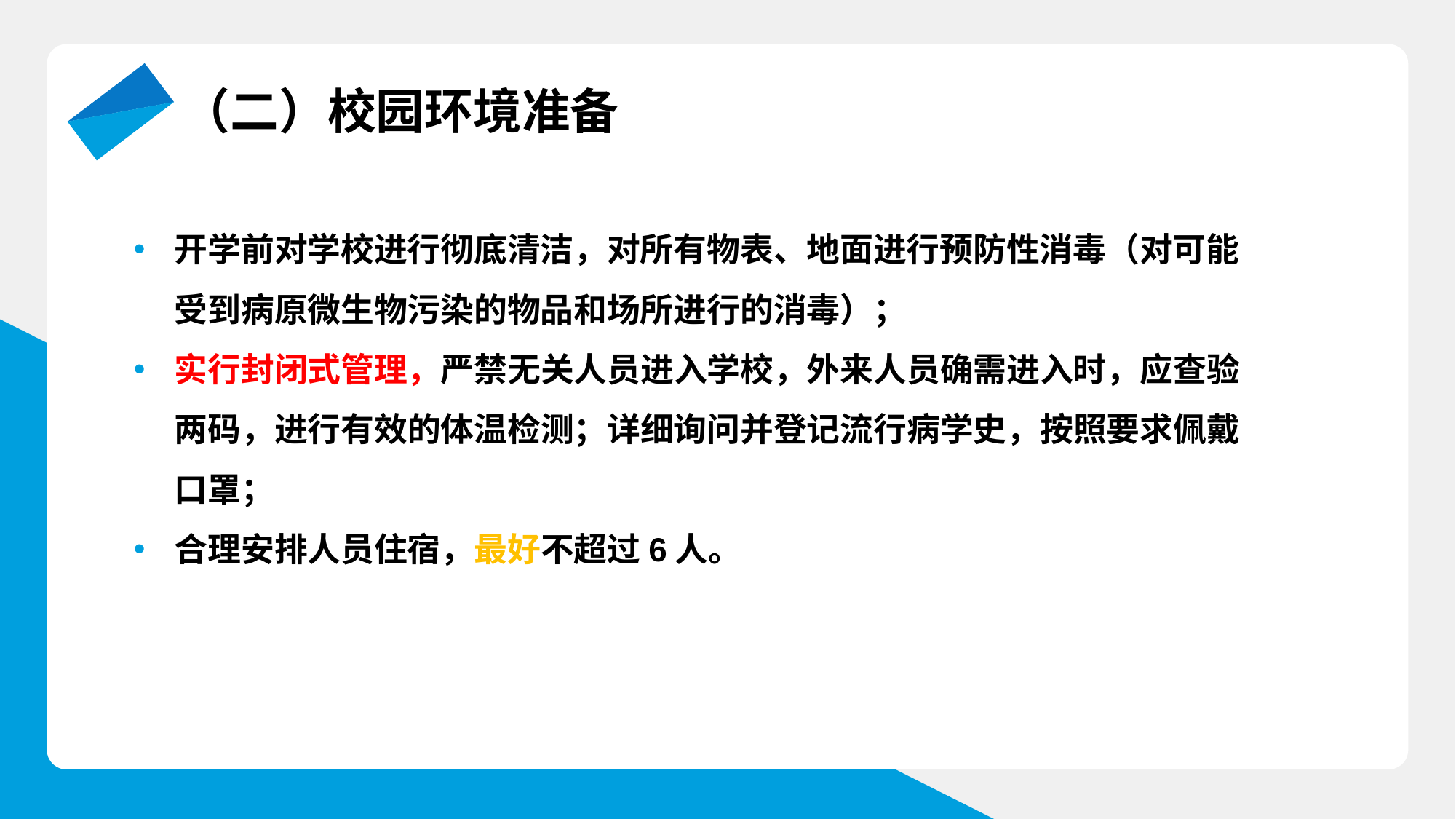

（二）校园环境准备

开学前对学校进行彻底清洁，对所有物表、地面进行预防性消毒（对可能受到病原微生物污染的物品和场所进行的消毒）；
实行封闭式管理，严禁无关人员进入学校，外来人员确需进入时，应查验两码，进行有效的体温检测；详细询问并登记流行病学史，按照要求佩戴口罩；
合理安排人员住宿，最好不超过6人。